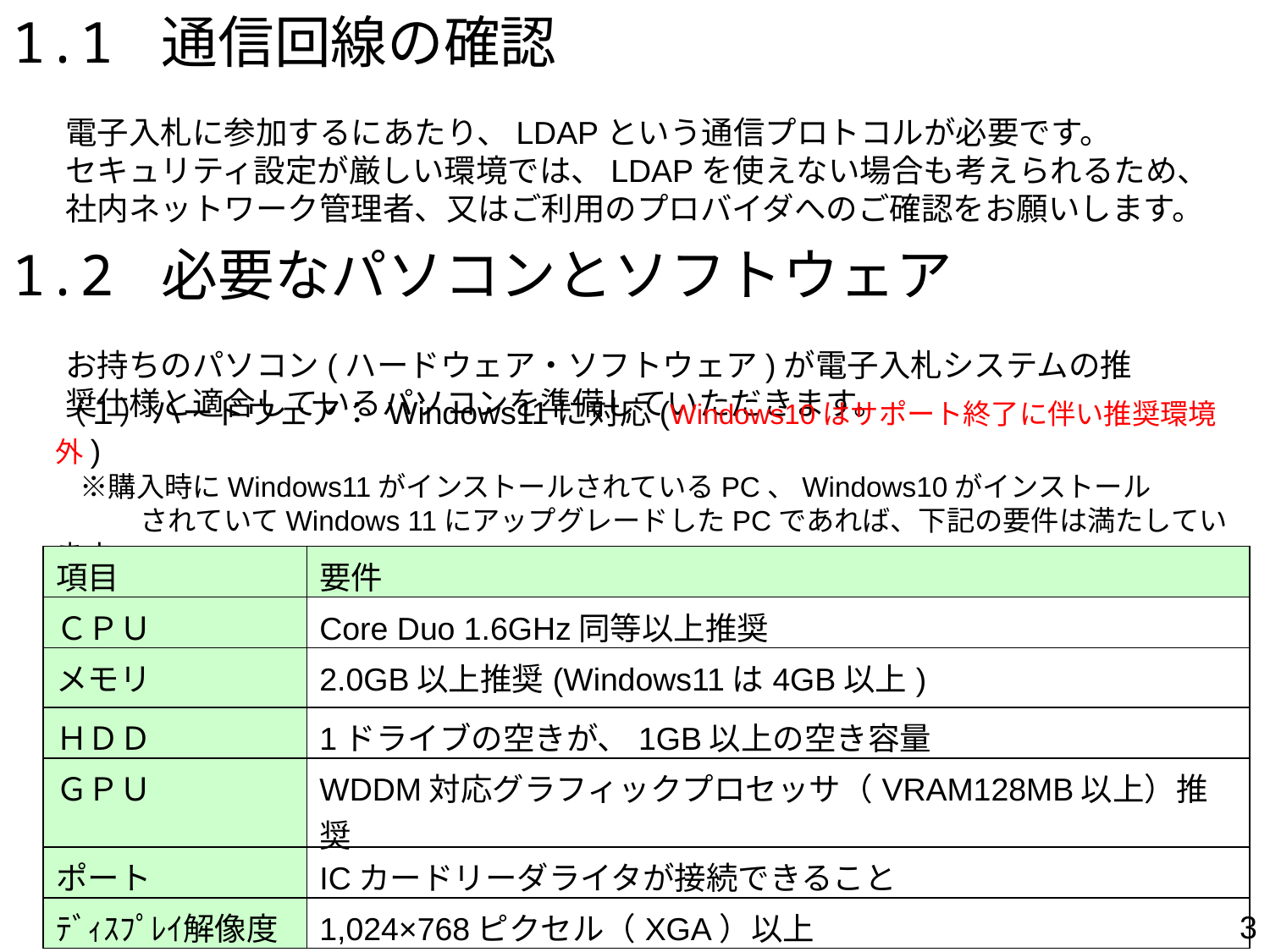

1.1 通信回線の確認
電子入札に参加するにあたり、LDAPという通信プロトコルが必要です。
セキュリティ設定が厳しい環境では、LDAPを使えない場合も考えられるため、社内ネットワーク管理者、又はご利用のプロバイダへのご確認をお願いします。
1.2 必要なパソコンとソフトウェア
お持ちのパソコン(ハードウェア・ソフトウェア)が電子入札システムの推奨仕様と適合しているパソコンを準備していただきます。
（１）ハードウェア： Windows11に対応(Windows10はサポート終了に伴い推奨環境外)
　※購入時にWindows11がインストールされているPC、Windows10がインストール
　　　されていてWindows 11にアップグレードしたPCであれば、下記の要件は満たしています
| 項目 | 要件 |
| --- | --- |
| ＣＰＵ | Core Duo 1.6GHz同等以上推奨 |
| メモリ | 2.0GB以上推奨(Windows11は4GB以上) |
| ＨＤＤ | 1ドライブの空きが、1GB以上の空き容量 |
| ＧＰＵ | WDDM対応グラフィックプロセッサ（VRAM128MB以上）推奨 |
| ポート | ICカードリーダライタが接続できること |
| ﾃﾞｨｽﾌﾟﾚｲ解像度 | 1,024×768ピクセル（XGA）以上 |
3